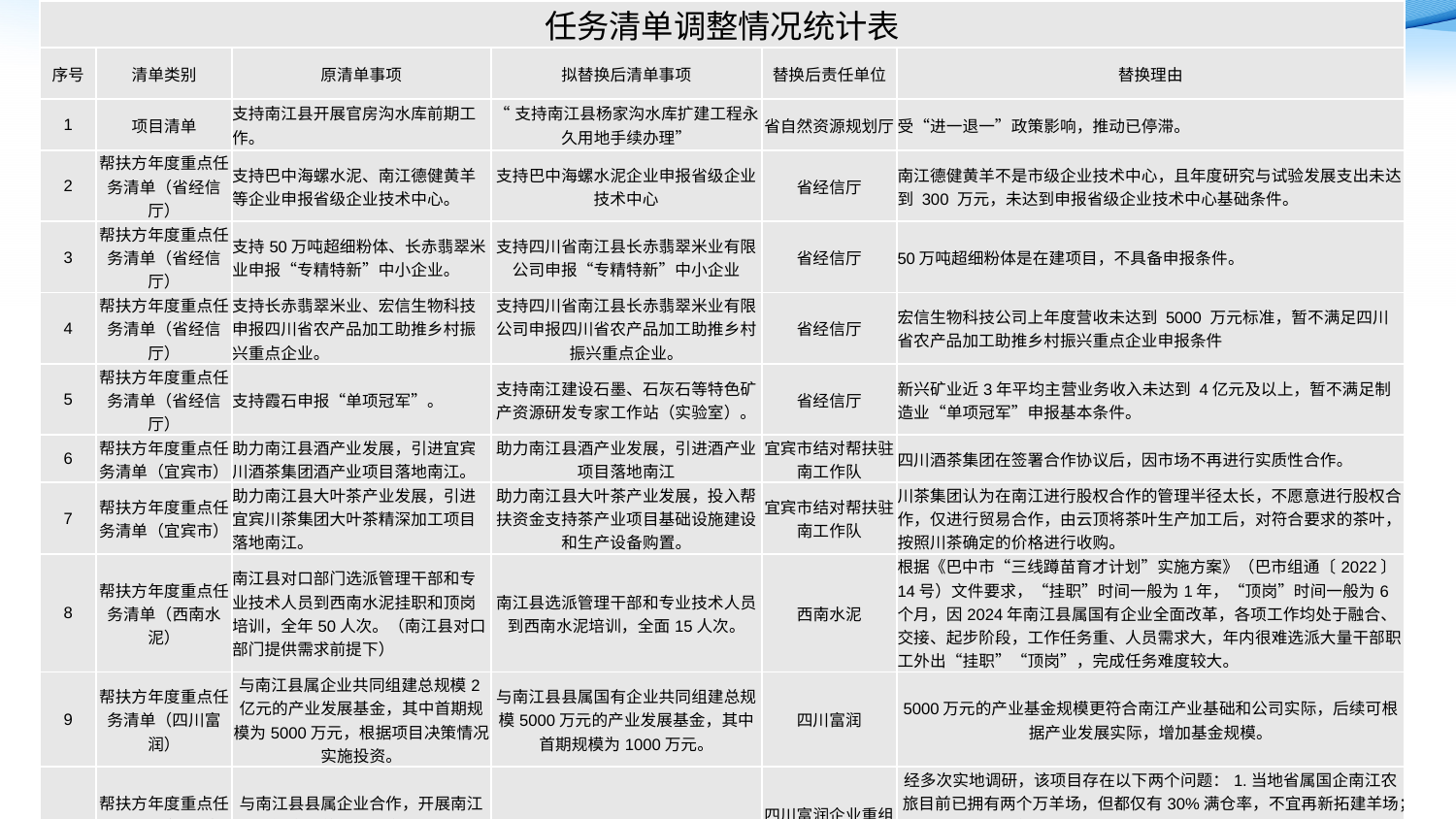

| 任务清单调整情况统计表 |  |  |  |  |  |
| --- | --- | --- | --- | --- | --- |
| 序号 | 清单类别 | 原清单事项 | 拟替换后清单事项 | 替换后责任单位 | 替换理由 |
| 1 | 项目清单 | 支持南江县开展官房沟水库前期工作。 | “支持南江县杨家沟水库扩建工程永久用地手续办理” | 省自然资源规划厅 | 受“进一退一”政策影响，推动已停滞。 |
| 2 | 帮扶方年度重点任务清单（省经信厅） | 支持巴中海螺水泥、南江德健黄羊等企业申报省级企业技术中心。 | 支持巴中海螺水泥企业申报省级企业技术中心 | 省经信厅 | 南江德健黄羊不是市级企业技术中心，且年度研究与试验发展支出未达到 300 万元，未达到申报省级企业技术中心基础条件。 |
| 3 | 帮扶方年度重点任务清单（省经信厅） | 支持50万吨超细粉体、长赤翡翠米业申报“专精特新”中小企业。 | 支持四川省南江县长赤翡翠米业有限公司申报“专精特新”中小企业 | 省经信厅 | 50万吨超细粉体是在建项目，不具备申报条件。 |
| 4 | 帮扶方年度重点任务清单（省经信厅） | 支持长赤翡翠米业、宏信生物科技申报四川省农产品加工助推乡村振兴重点企业。 | 支持四川省南江县长赤翡翠米业有限公司申报四川省农产品加工助推乡村振兴重点企业。 | 省经信厅 | 宏信生物科技公司上年度营收未达到 5000 万元标准，暂不满足四川省农产品加工助推乡村振兴重点企业申报条件 |
| 5 | 帮扶方年度重点任务清单（省经信厅） | 支持霞石申报“单项冠军”。 | 支持南江建设石墨、石灰石等特色矿产资源研发专家工作站（实验室）。 | 省经信厅 | 新兴矿业近3年平均主营业务收入未达到 4亿元及以上，暂不满足制造业“单项冠军”申报基本条件。 |
| 6 | 帮扶方年度重点任务清单（宜宾市） | 助力南江县酒产业发展，引进宜宾川酒茶集团酒产业项目落地南江。 | 助力南江县酒产业发展，引进酒产业项目落地南江 | 宜宾市结对帮扶驻南工作队 | 四川酒茶集团在签署合作协议后，因市场不再进行实质性合作。 |
| 7 | 帮扶方年度重点任务清单（宜宾市） | 助力南江县大叶茶产业发展，引进宜宾川茶集团大叶茶精深加工项目落地南江。 | 助力南江县大叶茶产业发展，投入帮扶资金支持茶产业项目基础设施建设和生产设备购置。 | 宜宾市结对帮扶驻南工作队 | 川茶集团认为在南江进行股权合作的管理半径太长，不愿意进行股权合作，仅进行贸易合作，由云顶将茶叶生产加工后，对符合要求的茶叶，按照川茶确定的价格进行收购。 |
| 8 | 帮扶方年度重点任务清单（西南水泥） | 南江县对口部门选派管理干部和专业技术人员到西南水泥挂职和顶岗培训，全年50人次。（南江县对口部门提供需求前提下） | 南江县选派管理干部和专业技术人员到西南水泥培训，全面15人次。 | 西南水泥 | 根据《巴中市“三线蹲苗育才计划”实施方案》（巴市组通〔2022〕14号）文件要求，“挂职”时间一般为1年，“顶岗”时间一般为6个月，因2024年南江县属国有企业全面改革，各项工作均处于融合、交接、起步阶段，工作任务重、人员需求大，年内很难选派大量干部职工外出“挂职”“顶岗”，完成任务难度较大。 |
| 9 | 帮扶方年度重点任务清单（四川富润） | 与南江县属企业共同组建总规模2亿元的产业发展基金，其中首期规模为5000万元，根据项目决策情况实施投资。 | 与南江县县属国有企业共同组建总规模5000万元的产业发展基金，其中首期规模为1000万元。 | 四川富润 | 5000万元的产业基金规模更符合南江产业基础和公司实际，后续可根据产业发展实际，增加基金规模。 |
| 10 | 帮扶方年度重点任务清单（四川富润） | 与南江县县属企业合作，开展南江黄羊繁育、养殖、屠宰、深加工及销售等相关业务。 | 在南江开展产业投资项目。 | 四川富润企业重组投资有限责任公司 | 经多次实地调研，该项目存在以下两个问题：1.当地省属国企南江农旅目前已拥有两个万羊场，但都仅有30%满仓率，不宜再新拓建羊场；2.南江黄羊病死率较高，产业链成本及产出均不可控，投资风险极大；南江黄羊依赖山区农户养殖，难以实现养殖规模化、标准化，市场化推进难度大。 |
| 11 | 帮扶方年度重点任务清单（四川富润） | 对当地困难户进行慰问，对医院或学校开展捐赠。 | 对南江教育开展教师培训、贫困生助学、优秀学生奖励等工作，助力南江教育提升 | 四川富润企业重组投资有限责任公司 | 为更好地助力南江教育事业发展 |
| 12 | 帮扶方年度重点任务清单（四川富润） | 四川富润与南江县属春晖公司合作建设南江县集州街道办事处土地综合整治及利用项目。 | 邀请专业机构或专家，到南江举办一次职业技能培训 | 四川富润企业重组投资有限责任公司 | 因自然资源部、农业农村部正调整和制定新的耕地保护和占补平衡管理办法，巴中市自然资源部门已暂缓土地整理项目审批。 |